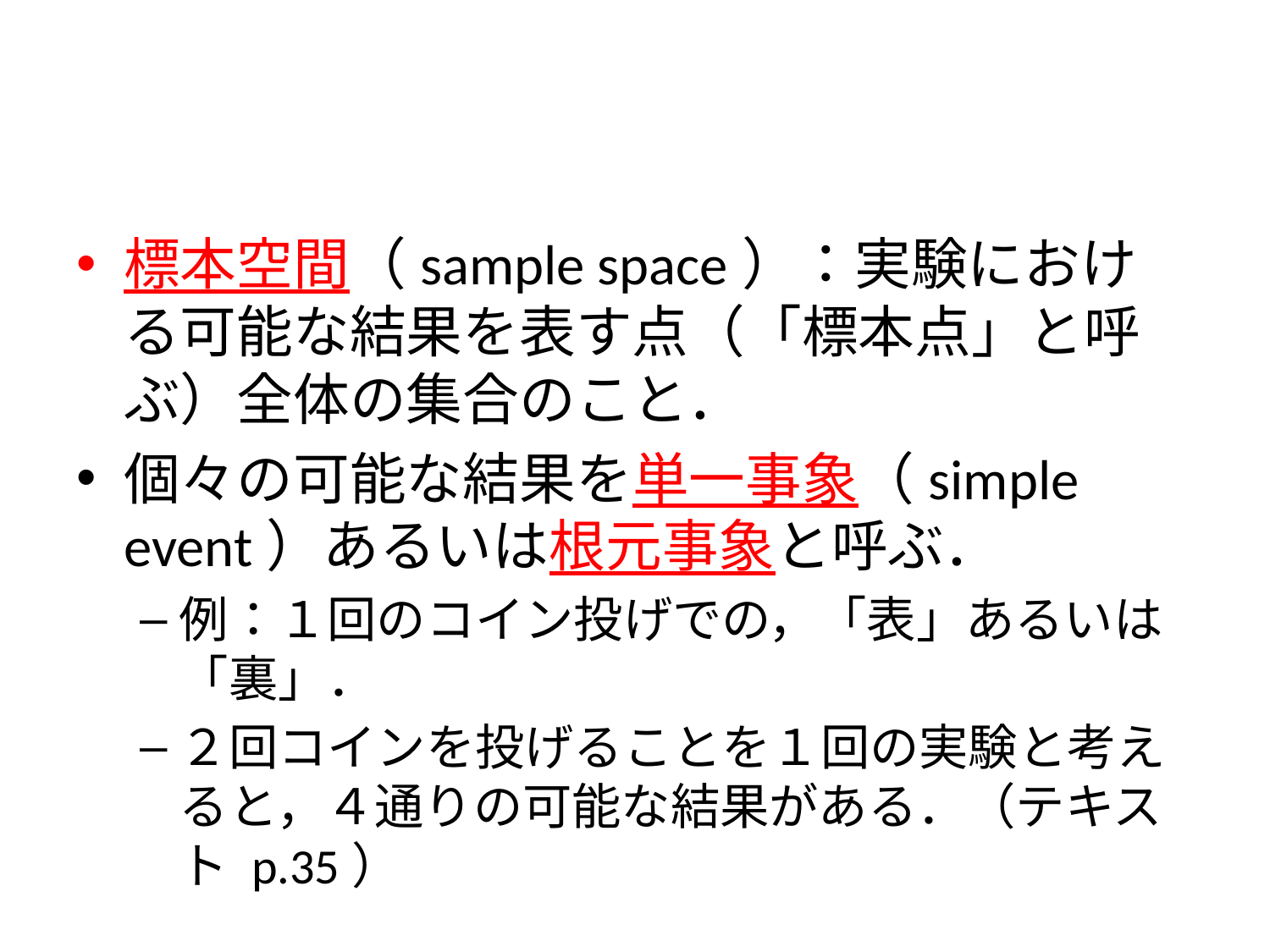

#
標本空間（sample space）：実験における可能な結果を表す点（「標本点」と呼ぶ）全体の集合のこと．
個々の可能な結果を単一事象（simple event）あるいは根元事象と呼ぶ．
例：１回のコイン投げでの，「表」あるいは「裏」．
２回コインを投げることを１回の実験と考えると，４通りの可能な結果がある．（テキスト p.35）